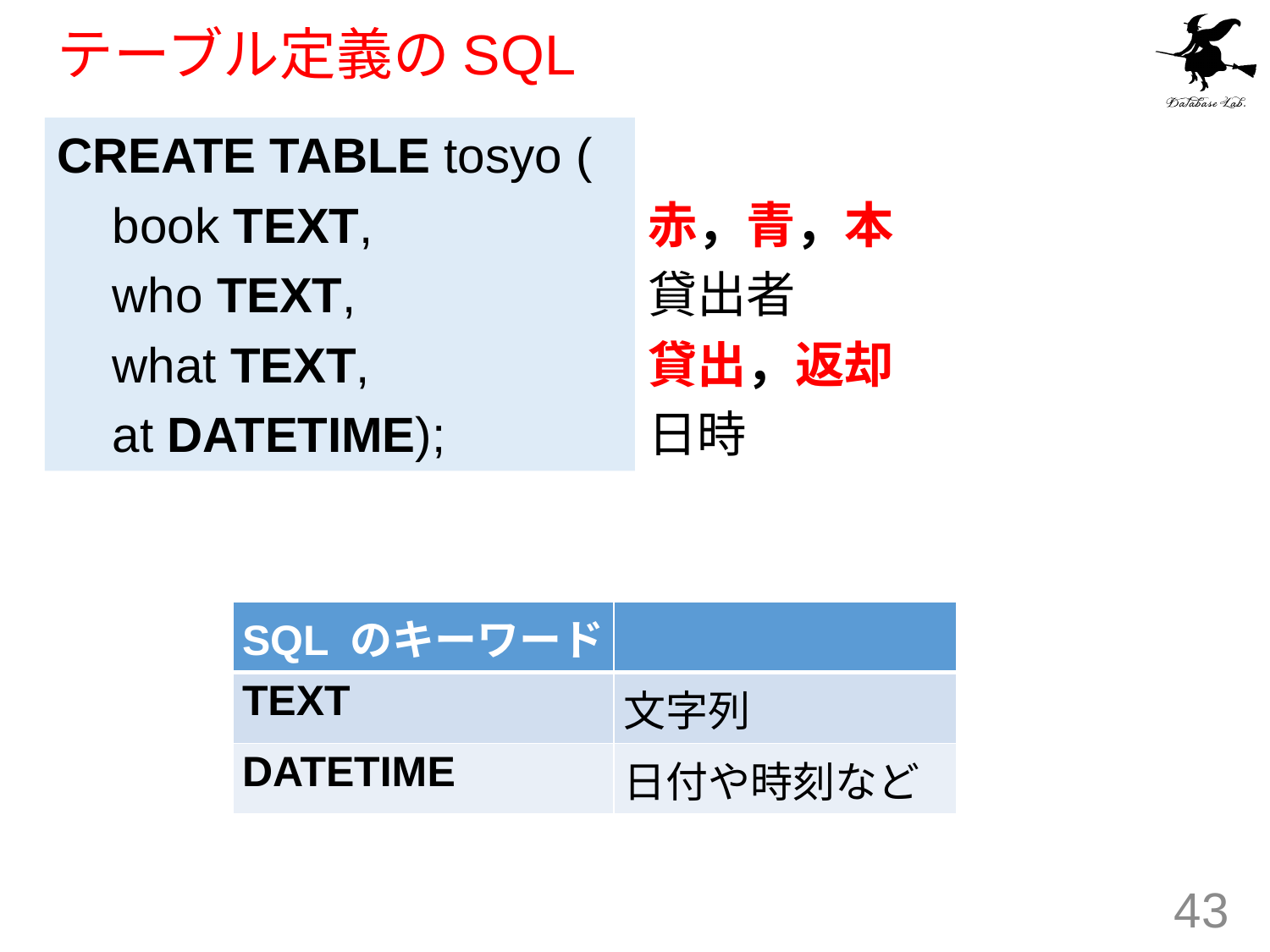

# テーブル定義のSQL
CREATE TABLE tosyo (
    book TEXT,
    who TEXT,
    what TEXT,
    at DATETIME);

赤，青，本
貸出者
貸出，返却
日時
| SQL のキーワード |  |
| --- | --- |
| TEXT | 文字列 |
| DATETIME | 日付や時刻など |
43